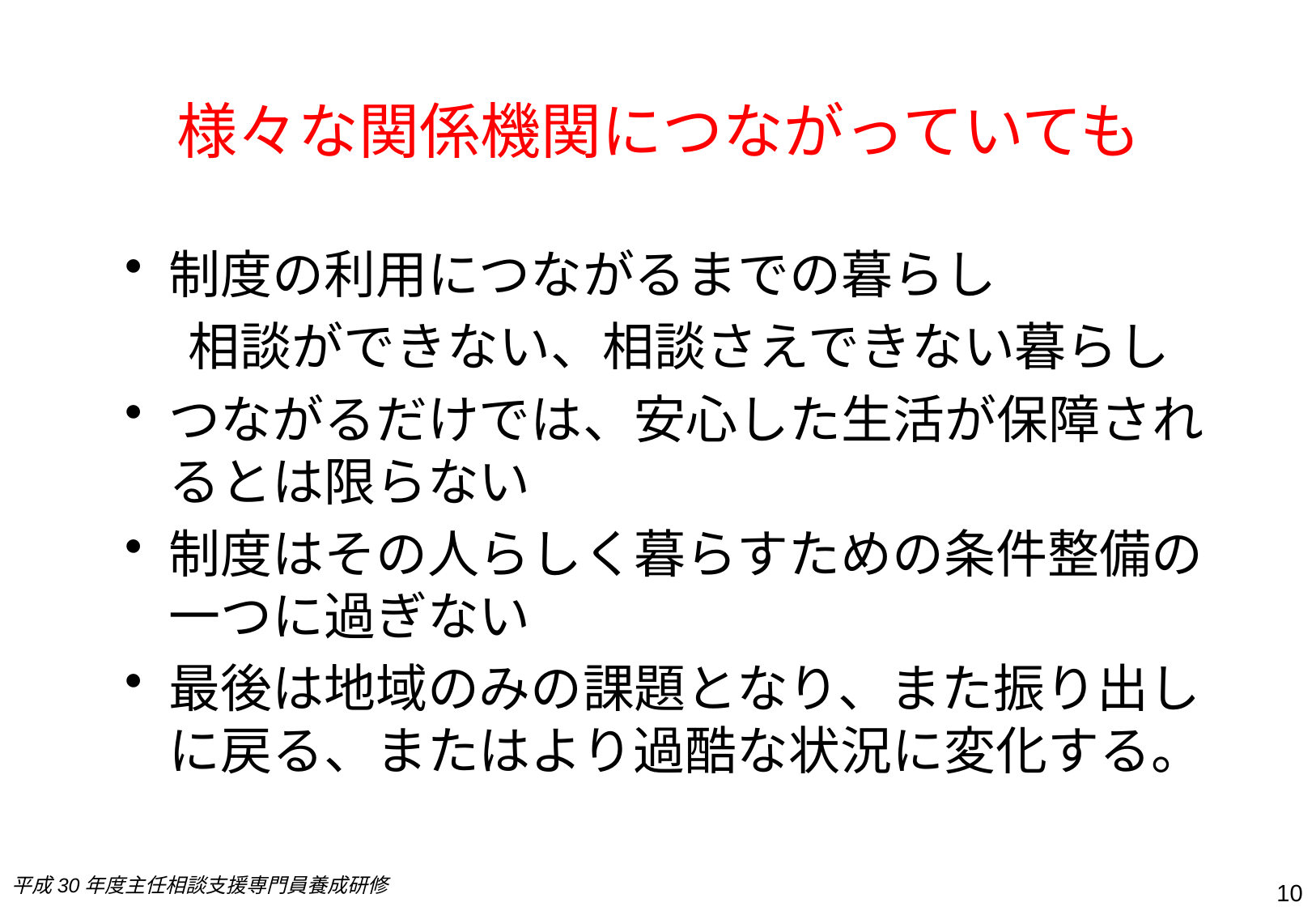

# 様々な関係機関につながっていても
制度の利用につながるまでの暮らし
　 相談ができない、相談さえできない暮らし
つながるだけでは、安心した生活が保障されるとは限らない
制度はその人らしく暮らすための条件整備の一つに過ぎない
最後は地域のみの課題となり、また振り出しに戻る、またはより過酷な状況に変化する。

平成30年度主任相談支援専門員養成研修
10